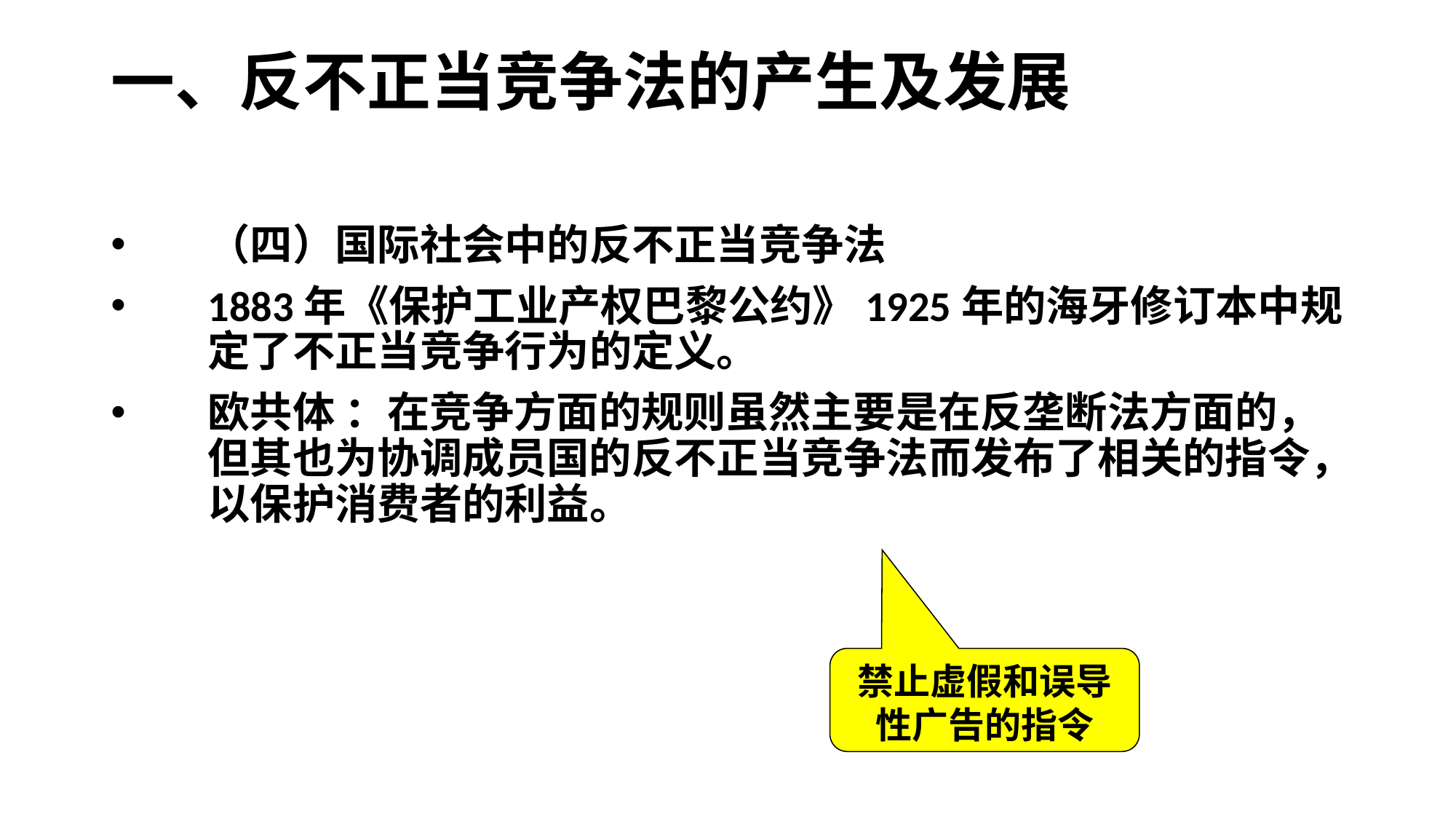

# 一、反不正当竞争法的产生及发展
（四）国际社会中的反不正当竞争法
1883年《保护工业产权巴黎公约》1925年的海牙修订本中规定了不正当竞争行为的定义。
欧共体 ：在竞争方面的规则虽然主要是在反垄断法方面的，但其也为协调成员国的反不正当竞争法而发布了相关的指令，以保护消费者的利益。

禁止虚假和误导性广告的指令